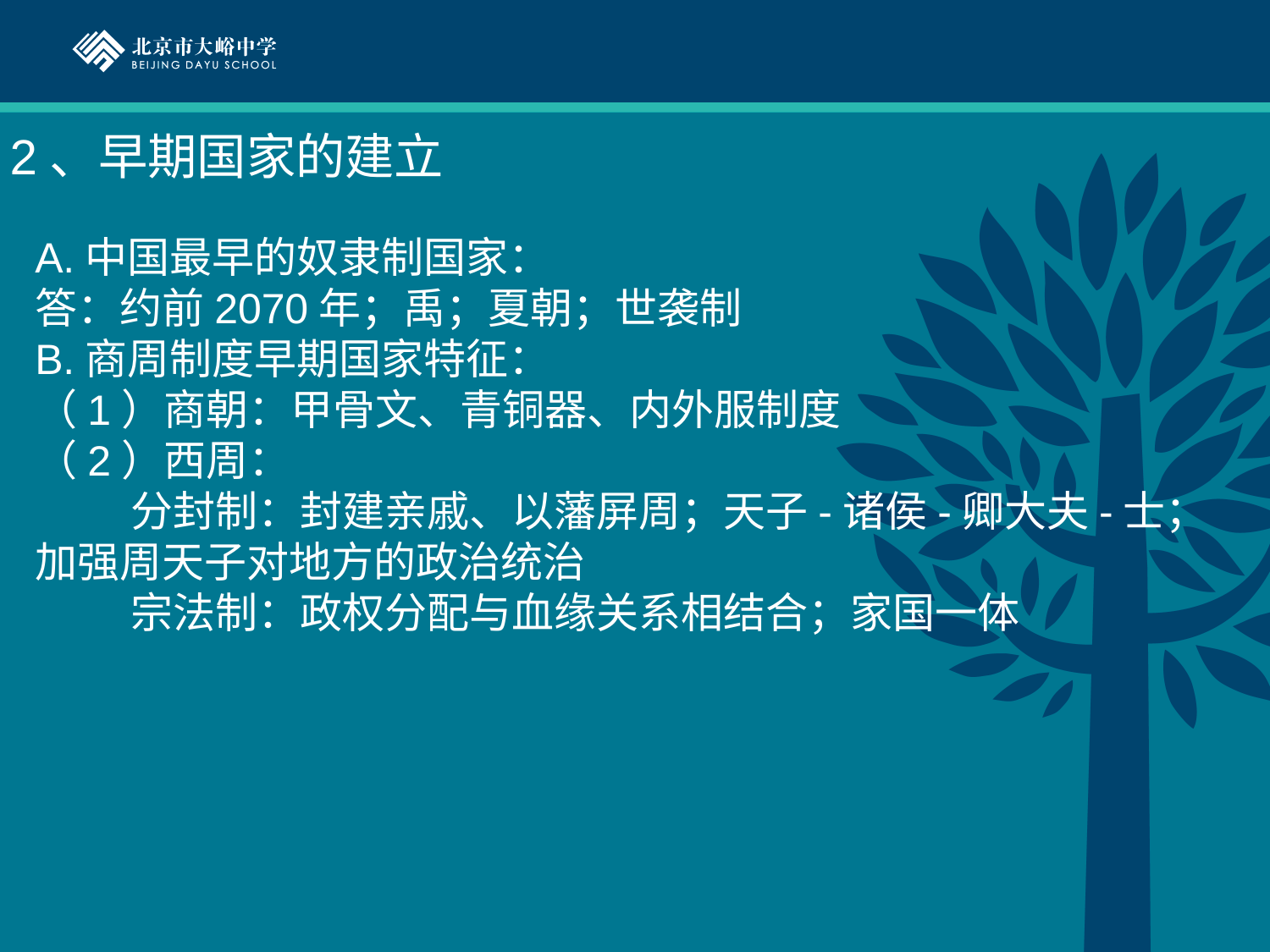

2、早期国家的建立
A.中国最早的奴隶制国家：
答：约前2070年；禹；夏朝；世袭制
B.商周制度早期国家特征：
（1）商朝：甲骨文、青铜器、内外服制度
（2）西周：
         分封制：封建亲戚、以藩屏周；天子-诸侯-卿大夫-士；加强周天子对地方的政治统治
         宗法制：政权分配与血缘关系相结合；家国一体